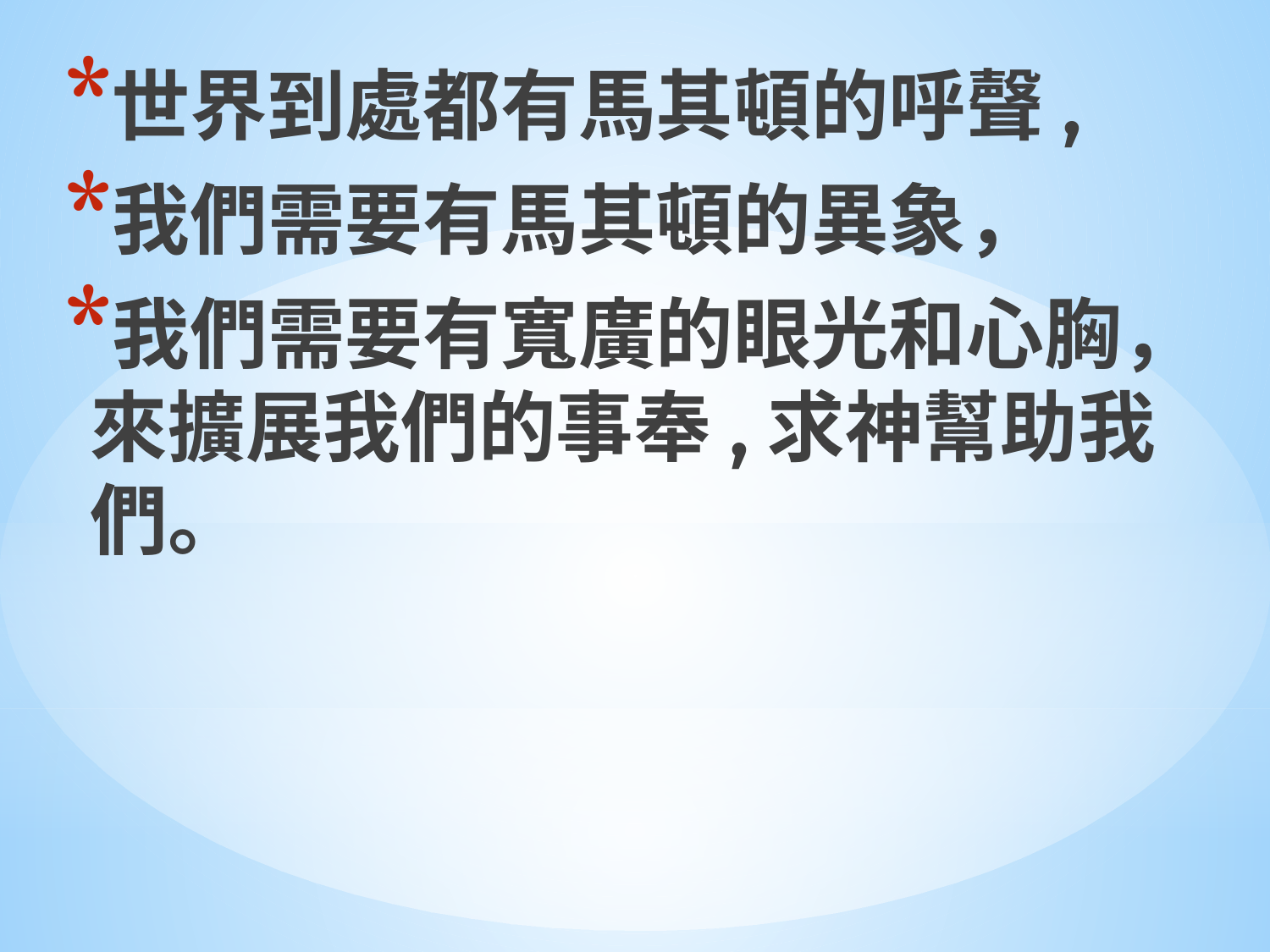

世界到處都有馬其頓的呼聲,
我們需要有馬其頓的異象，
我們需要有寬廣的眼光和心胸，來擴展我們的事奉,求神幫助我們。
#